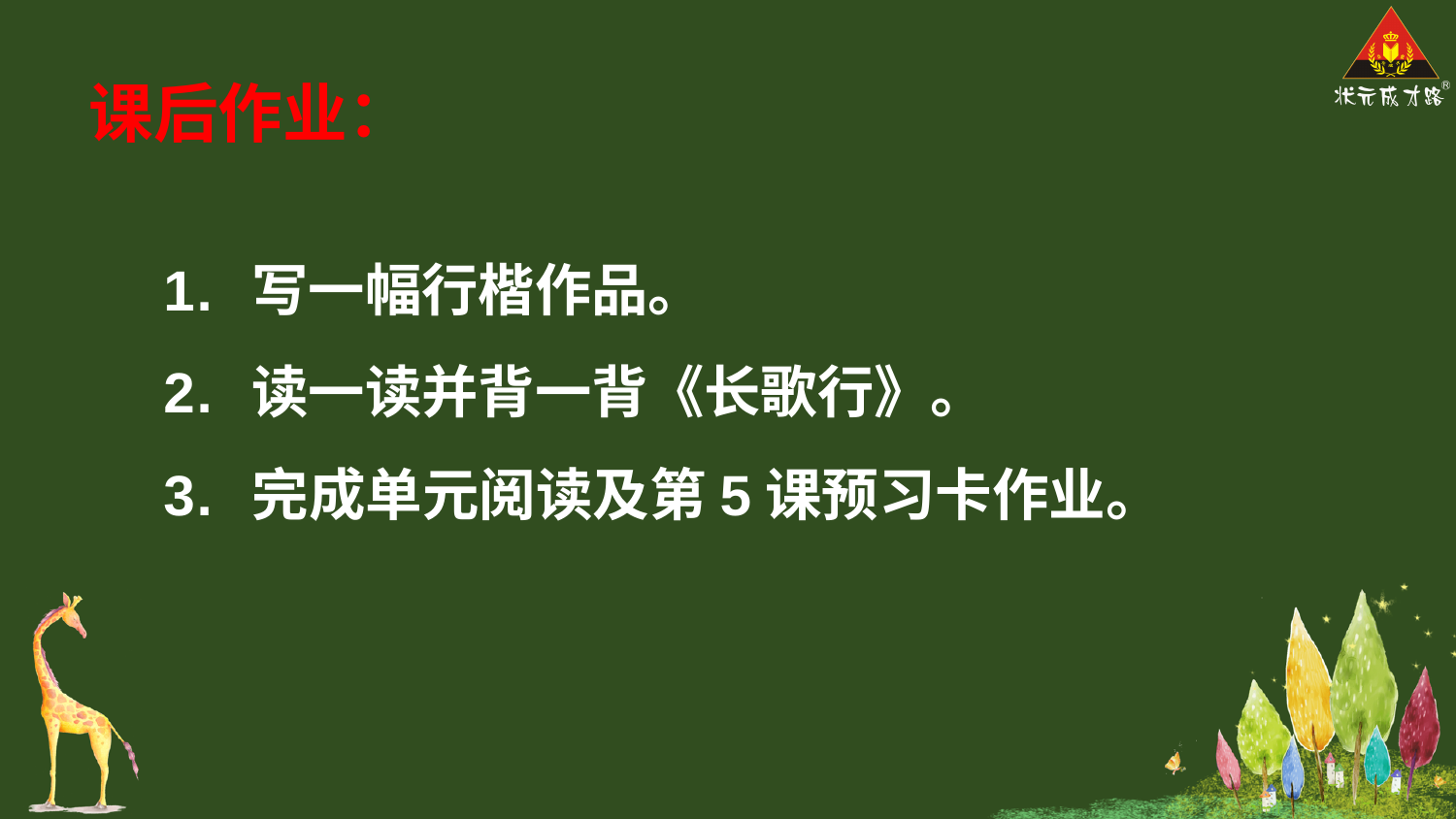

课后作业：
写一幅行楷作品。
读一读并背一背《长歌行》。
完成单元阅读及第5课预习卡作业。